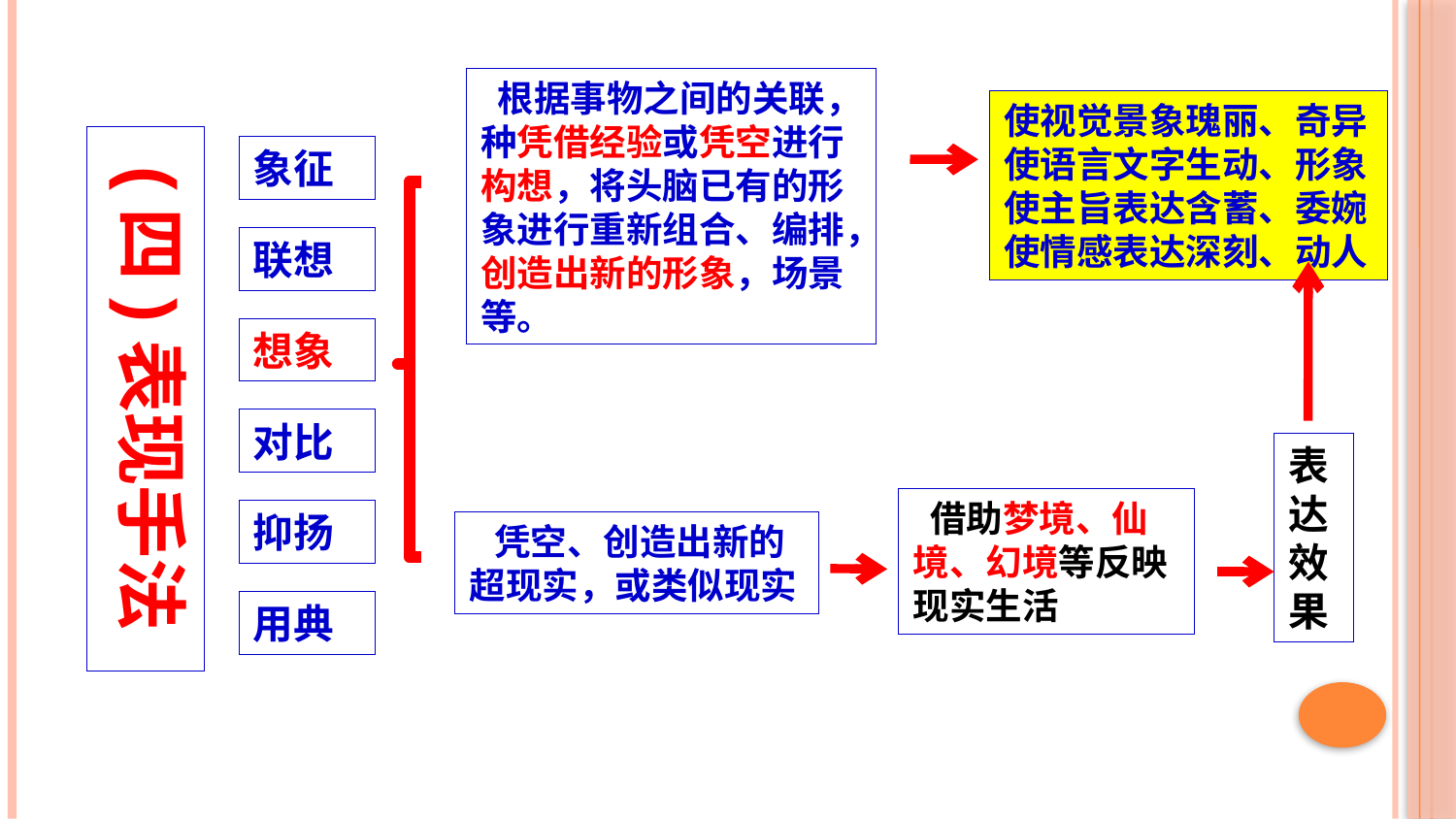

根据事物之间的关联，种凭借经验或凭空进行构想，将头脑已有的形象进行重新组合、编排，创造出新的形象，场景等。
使视觉景象瑰丽、奇异
使语言文字生动、形象
使主旨表达含蓄、委婉
使情感表达深刻、动人
(四)表现手法
象征

联想
想象
对比
表达效果
 借助梦境、仙境、幻境等反映现实生活
抑扬
  凭空、创造出新的
超现实，或类似现实
用典